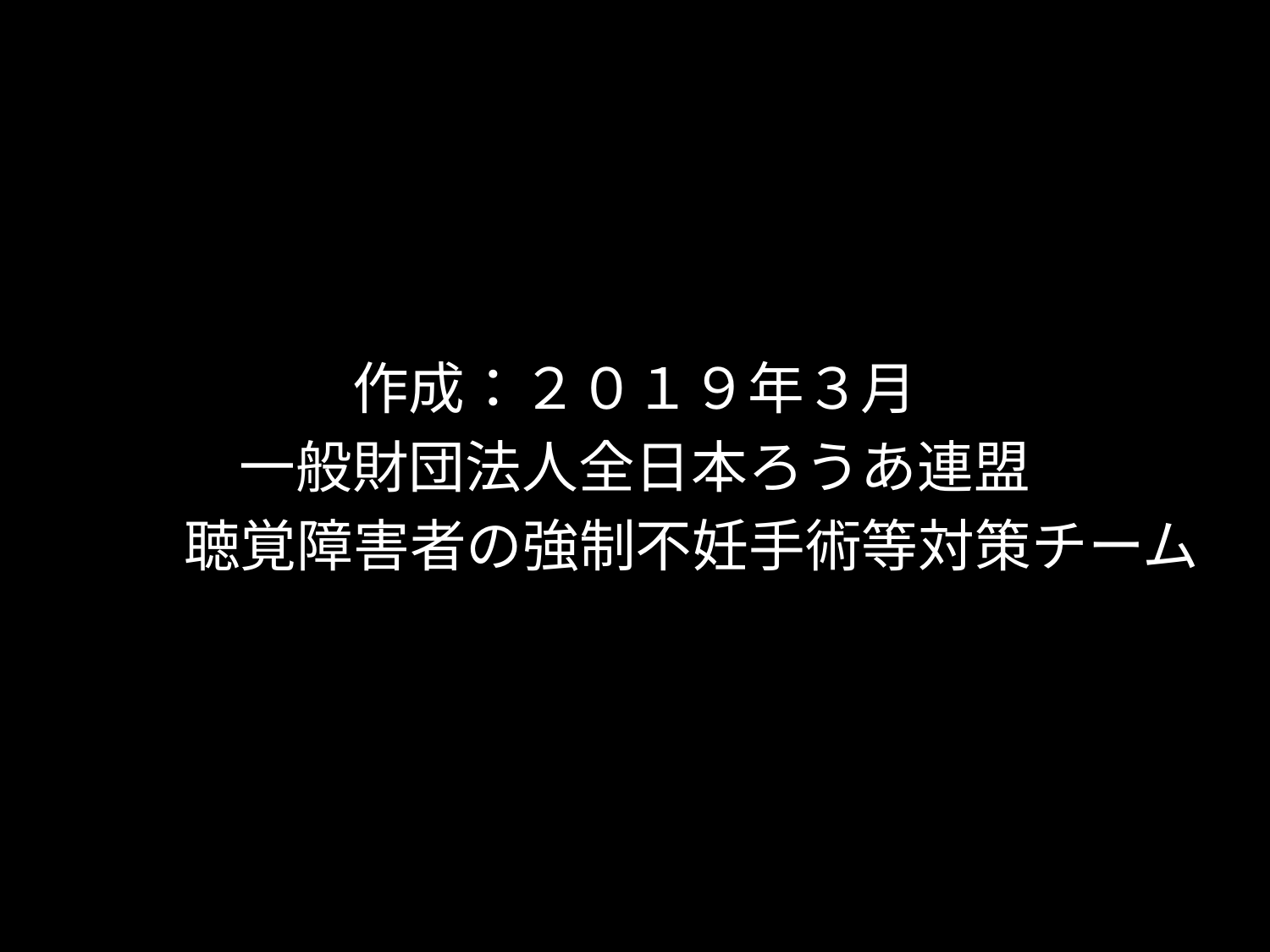

2018.7.25 ＪＤサマーセミナー
作成：２０１９年３月
一般財団法人全日本ろうあ連盟
　　聴覚障害者の強制不妊手術等対策チーム